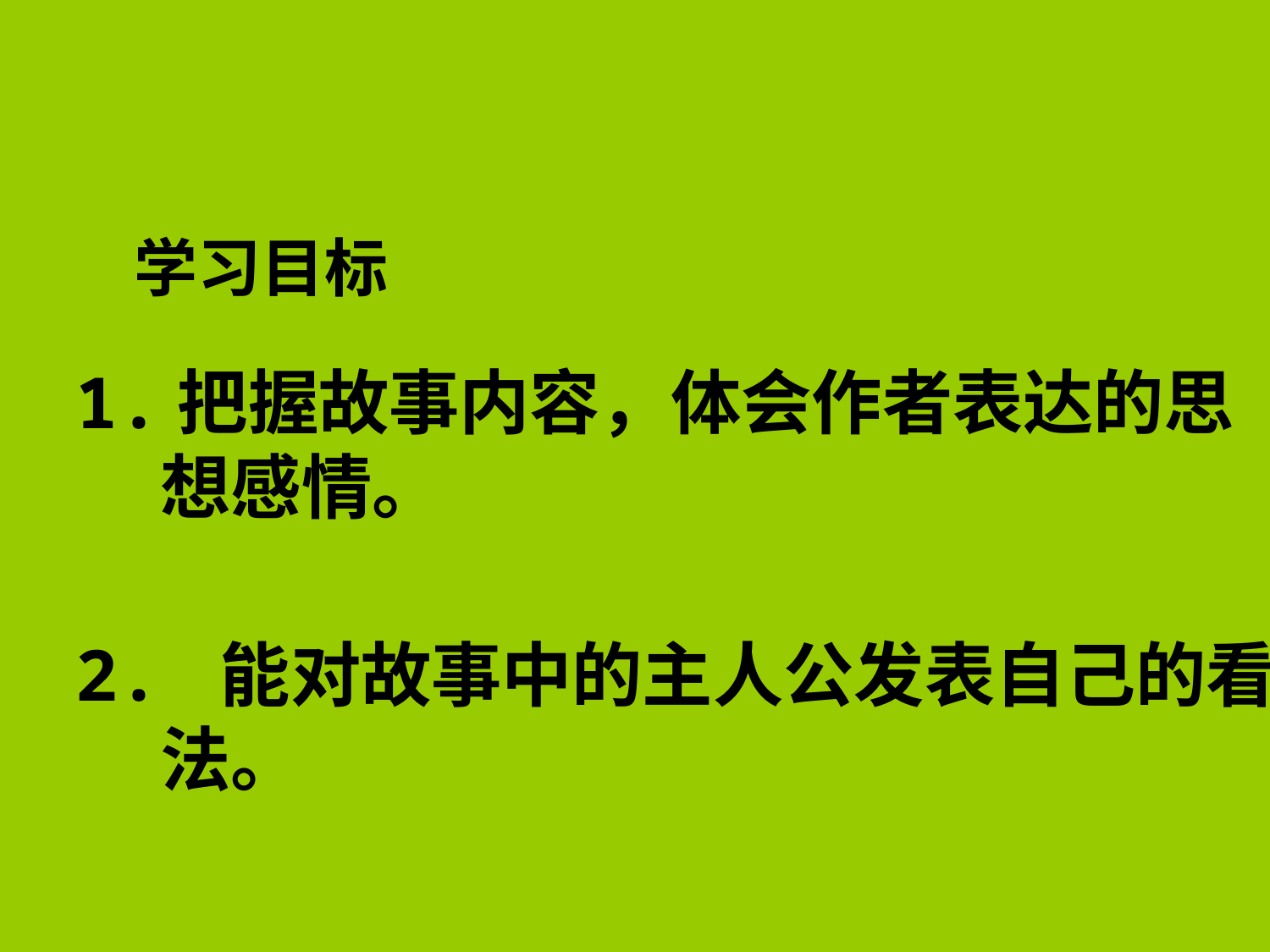

学习目标

1.把握故事内容，体会作者表达的思想感情。

2. 能对故事中的主人公发表自己的看法。